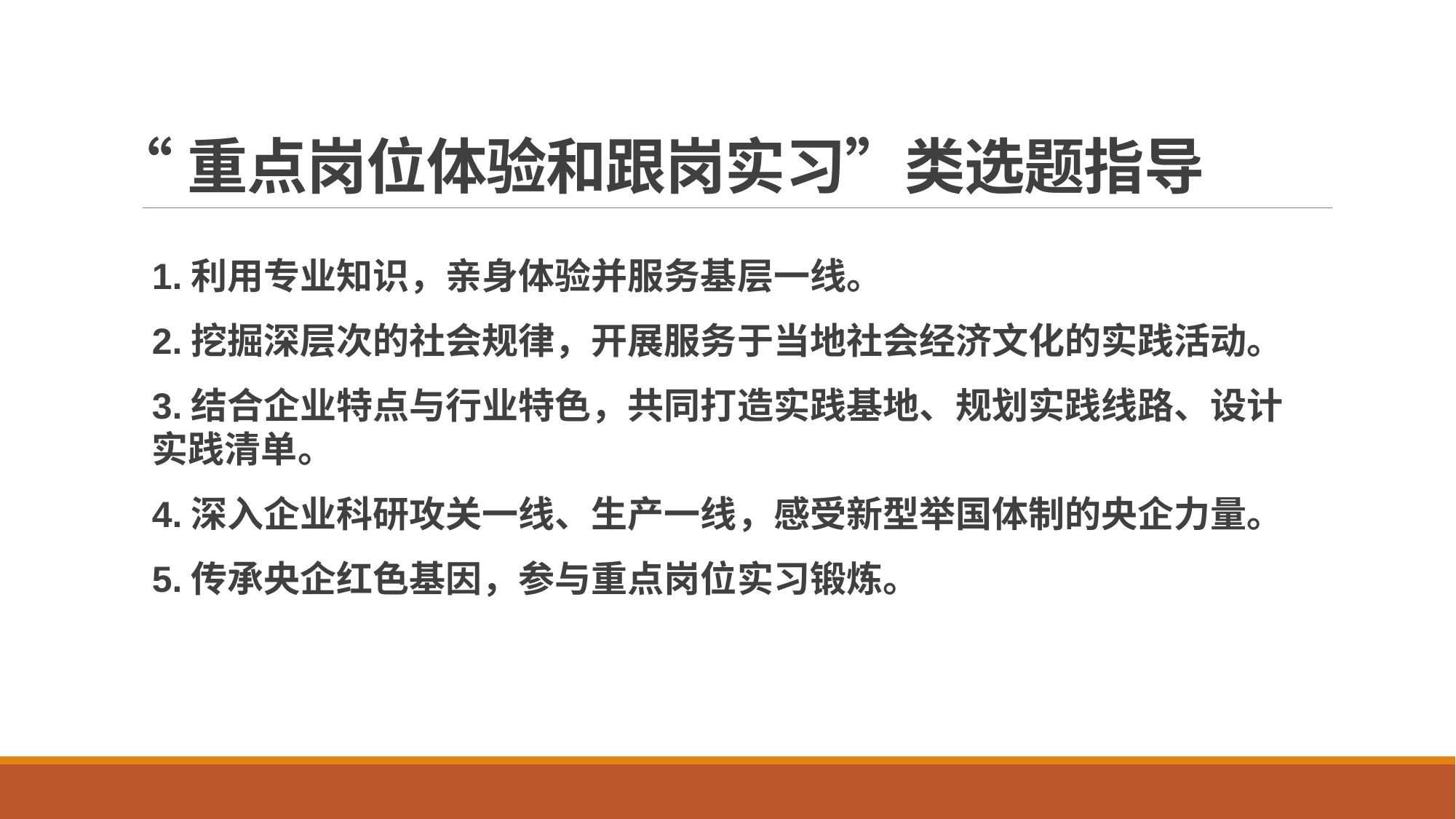

# “重点岗位体验和跟岗实习”类选题指导
1.利用专业知识，亲身体验并服务基层一线。
2.挖掘深层次的社会规律，开展服务于当地社会经济文化的实践活动。
3.结合企业特点与行业特色，共同打造实践基地、规划实践线路、设计实践清单。
4.深入企业科研攻关一线、生产一线，感受新型举国体制的央企力量。
5.传承央企红色基因，参与重点岗位实习锻炼。